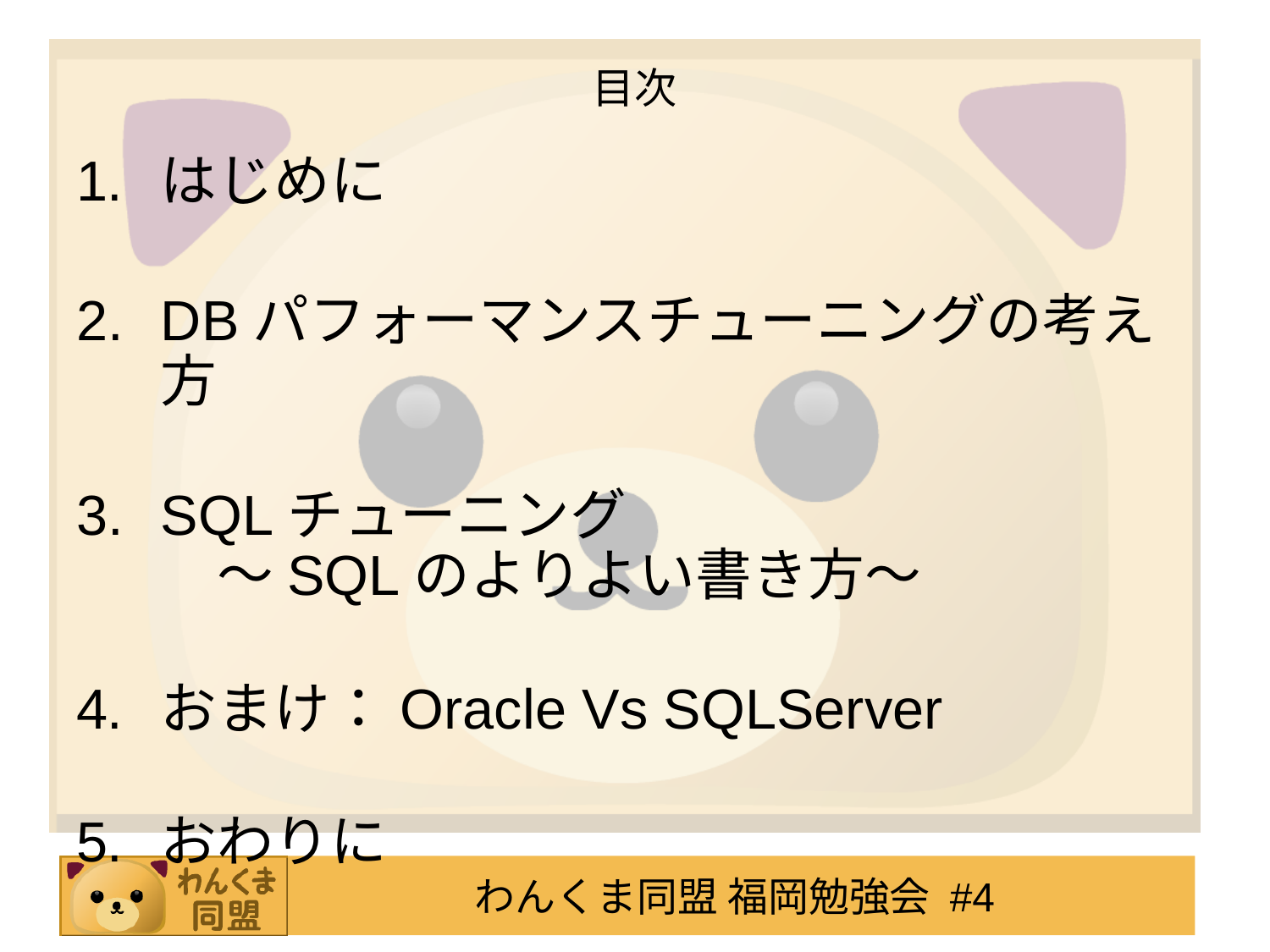

# 目次
はじめに
DBパフォーマンスチューニングの考え方
SQLチューニング
　～SQLのよりよい書き方～
おまけ：Oracle Vs SQLServer
おわりに